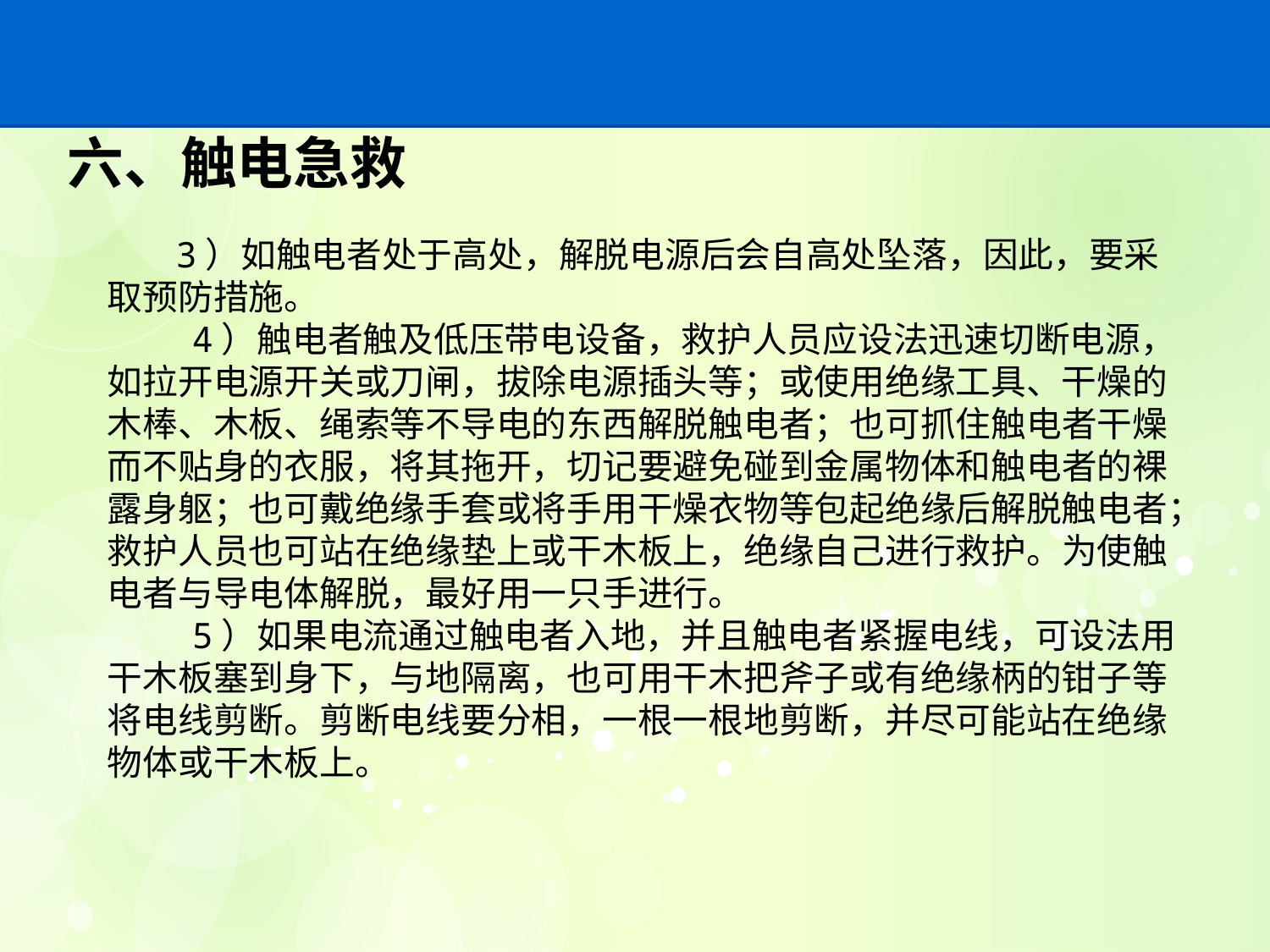

# 六、触电急救
       3）如触电者处于高处，解脱电源后会自高处坠落，因此，要采取预防措施。
    4）触电者触及低压带电设备，救护人员应设法迅速切断电源，如拉开电源开关或刀闸，拔除电源插头等；或使用绝缘工具、干燥的木棒、木板、绳索等不导电的东西解脱触电者；也可抓住触电者干燥而不贴身的衣服，将其拖开，切记要避免碰到金属物体和触电者的裸露身躯；也可戴绝缘手套或将手用干燥衣物等包起绝缘后解脱触电者；救护人员也可站在绝缘垫上或干木板上，绝缘自己进行救护。为使触电者与导电体解脱，最好用一只手进行。
    5）如果电流通过触电者入地，并且触电者紧握电线，可设法用干木板塞到身下，与地隔离，也可用干木把斧子或有绝缘柄的钳子等将电线剪断。剪断电线要分相，一根一根地剪断，并尽可能站在绝缘物体或干木板上。